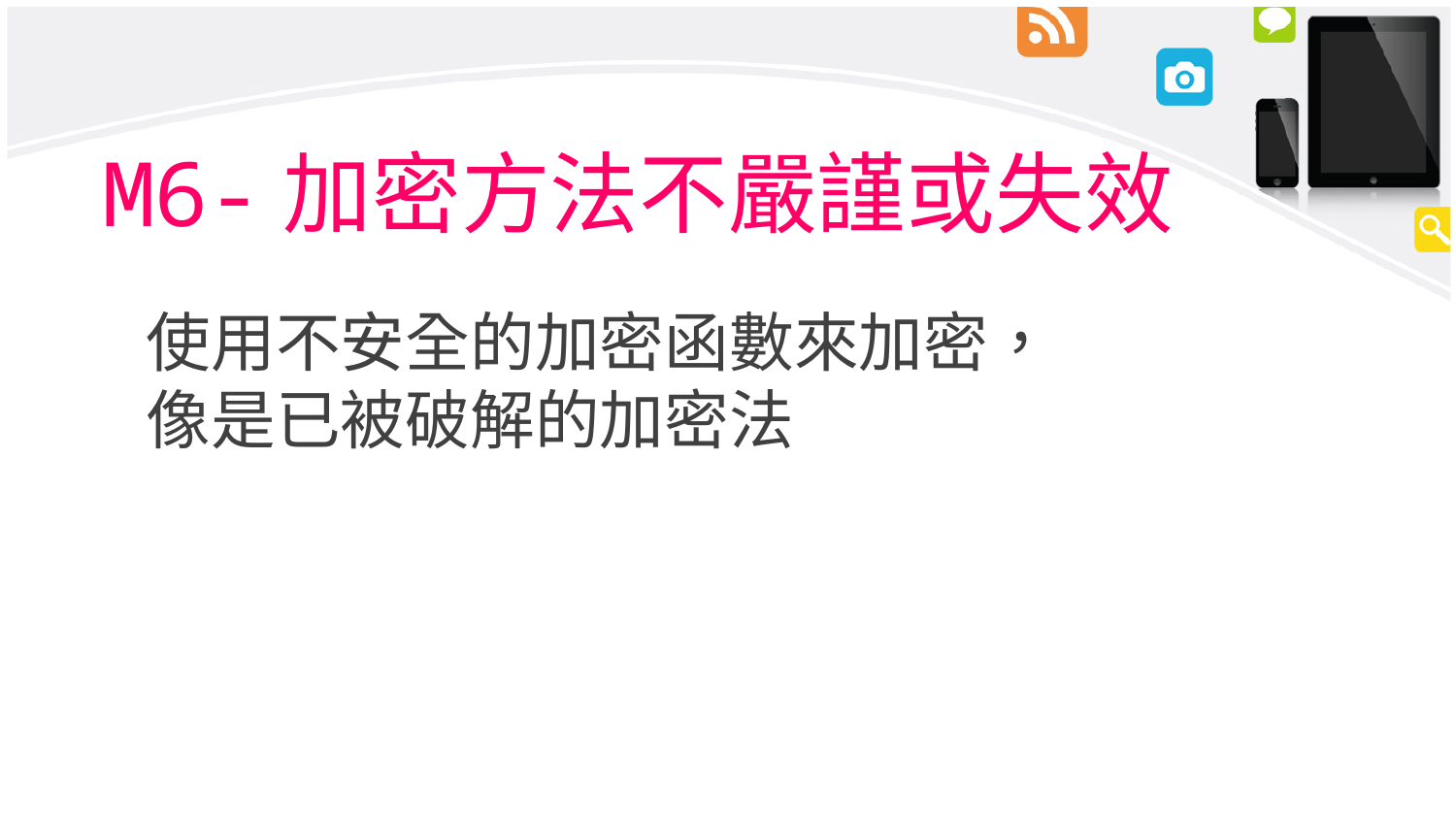

# M6-加密方法不嚴謹或失效
使用不安全的加密函數來加密，像是已被破解的加密法